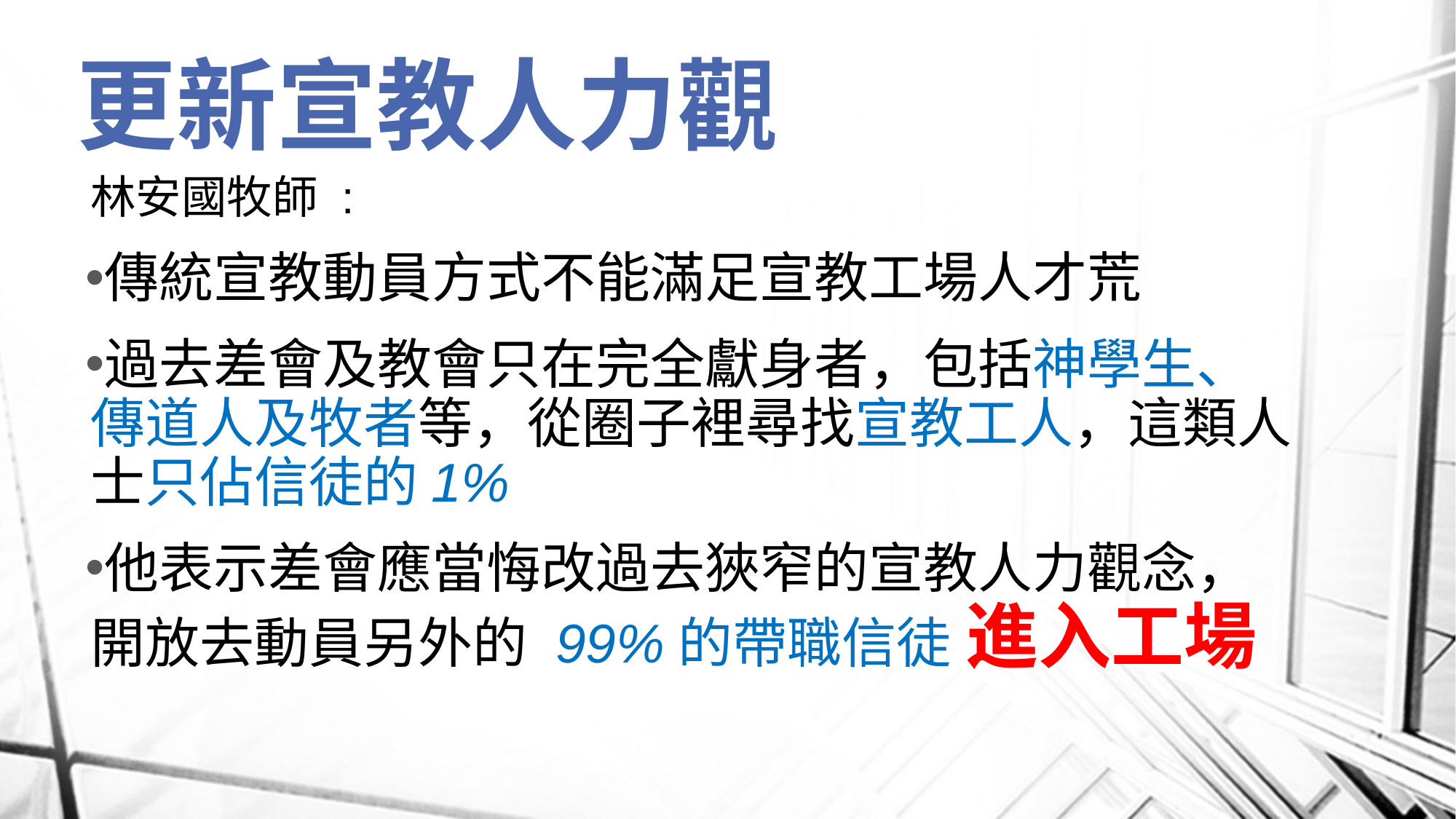

# 更新宣教人力觀
林安國牧師 :
傳統宣教動員方式不能滿足宣教工場人才荒
過去差會及教會只在完全獻身者，包括神學生、傳道人及牧者等，從圈子裡尋找宣教工人，這類人士只佔信徒的1%
他表示差會應當悔改過去狹窄的宣教人力觀念，開放去動員另外的 99%的帶職信徒 進入工場